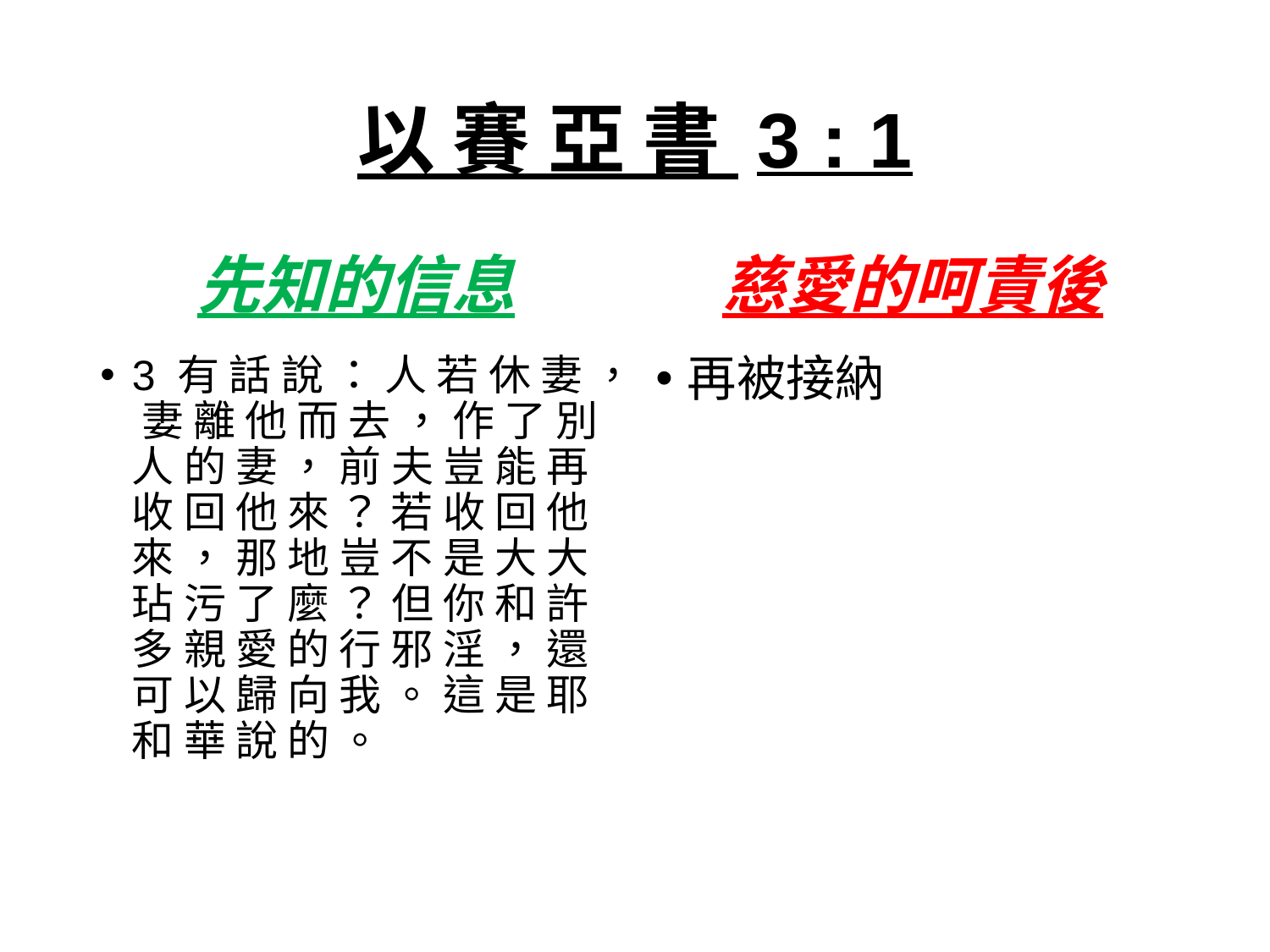

# 以 賽 亞 書 3 : 1
先知的信息
慈愛的呵責後
3 有 話 說 ： 人 若 休 妻 ， 妻 離 他 而 去 ， 作 了 別 人 的 妻 ， 前 夫 豈 能 再 收 回 他 來 ？ 若 收 回 他 來 ， 那 地 豈 不 是 大 大 玷 污 了 麼 ？ 但 你 和 許 多 親 愛 的 行 邪 淫 ， 還 可 以 歸 向 我 。 這 是 耶 和 華 說 的 。
再被接納